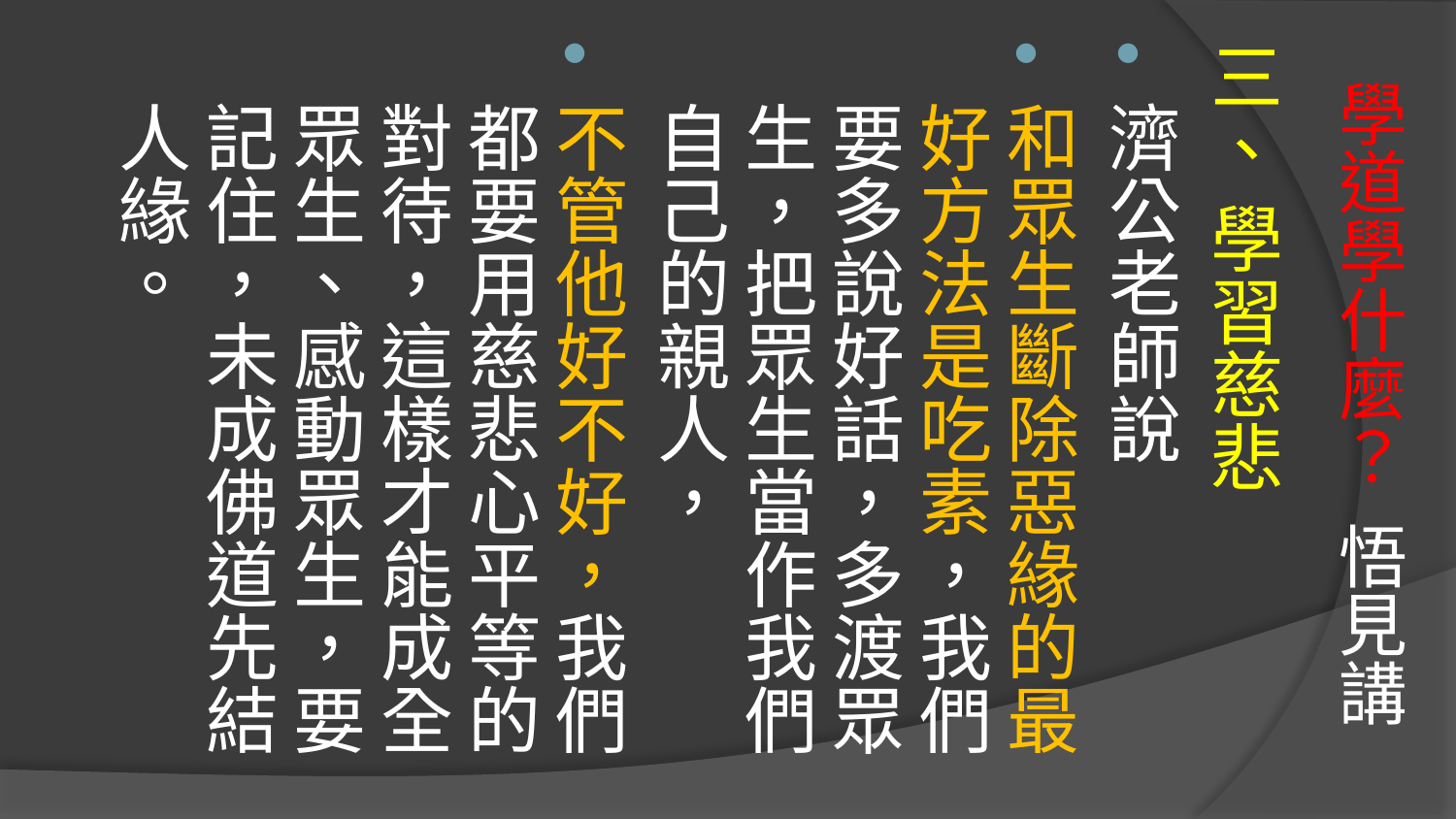

三、 學習慈悲
濟公老師說
和眾生斷除惡緣的最好方法是吃素，我們要多說好話，多渡眾生，把眾生當作我們自己的親人，
不管他好不好，我們都要用慈悲心平等的對待，這樣才能成全眾生、感動眾生，要記住，未成佛道先結人緣。

# 學道學什麼？  悟見講